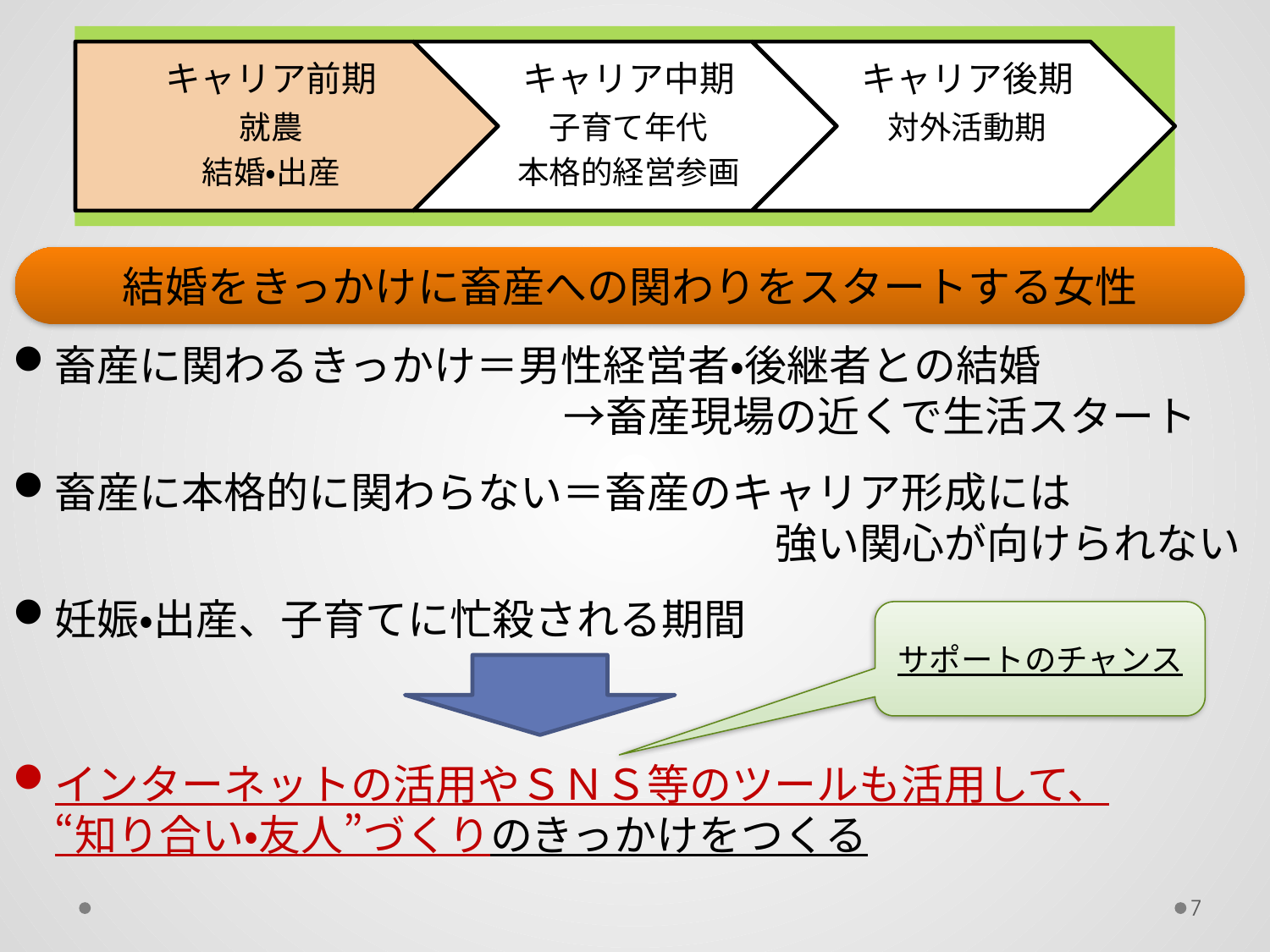

キャリア前期
就農
結婚・出産
キャリア中期
子育て年代
本格的経営参画
キャリア後期
対外活動期

結婚をきっかけに畜産への関わりをスタートする女性
畜産に関わるきっかけ＝男性経営者・後継者との結婚
　　　　　　　　　　　　　→畜産現場の近くで生活スタート

畜産に本格的に関わらない＝畜産のキャリア形成には
　　　　　　　　　　　　　　　　　　強い関心が向けられない

妊娠・出産、子育てに忙殺される期間

インターネットの活用やＳＮＳ等のツールも活用して、
　“知り合い・友人”づくりのきっかけをつくる
サポートのチャンス

7